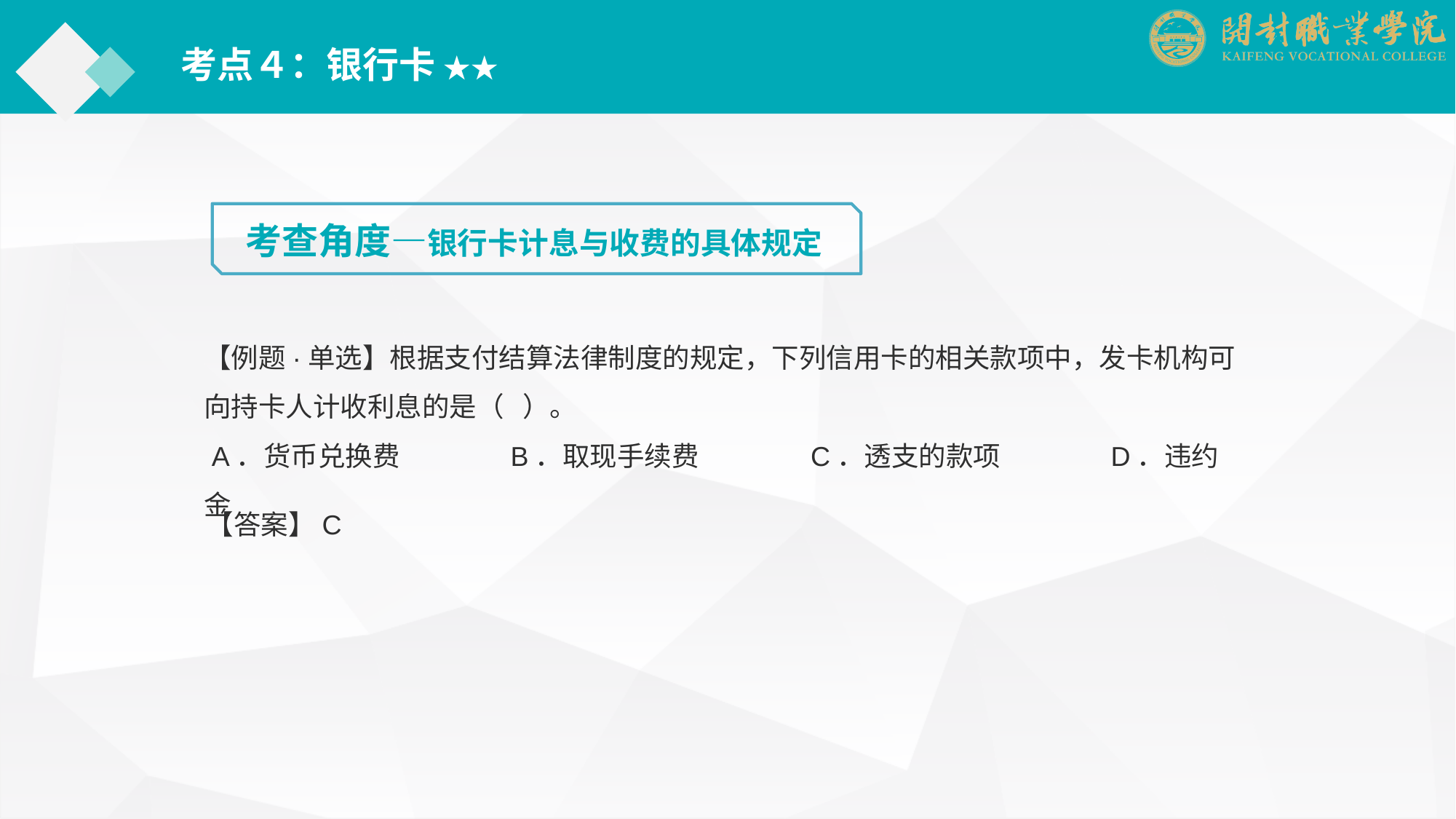

考点４：银行卡 ★★

考查角度—银行卡计息与收费的具体规定
【例题·单选】根据支付结算法律制度的规定，下列信用卡的相关款项中，发卡机构可向持卡人计收利息的是（   ）。
 A．货币兑换费	　　　B．取现手续费	　　C．透支的款项	　D．违约金
【答案】C